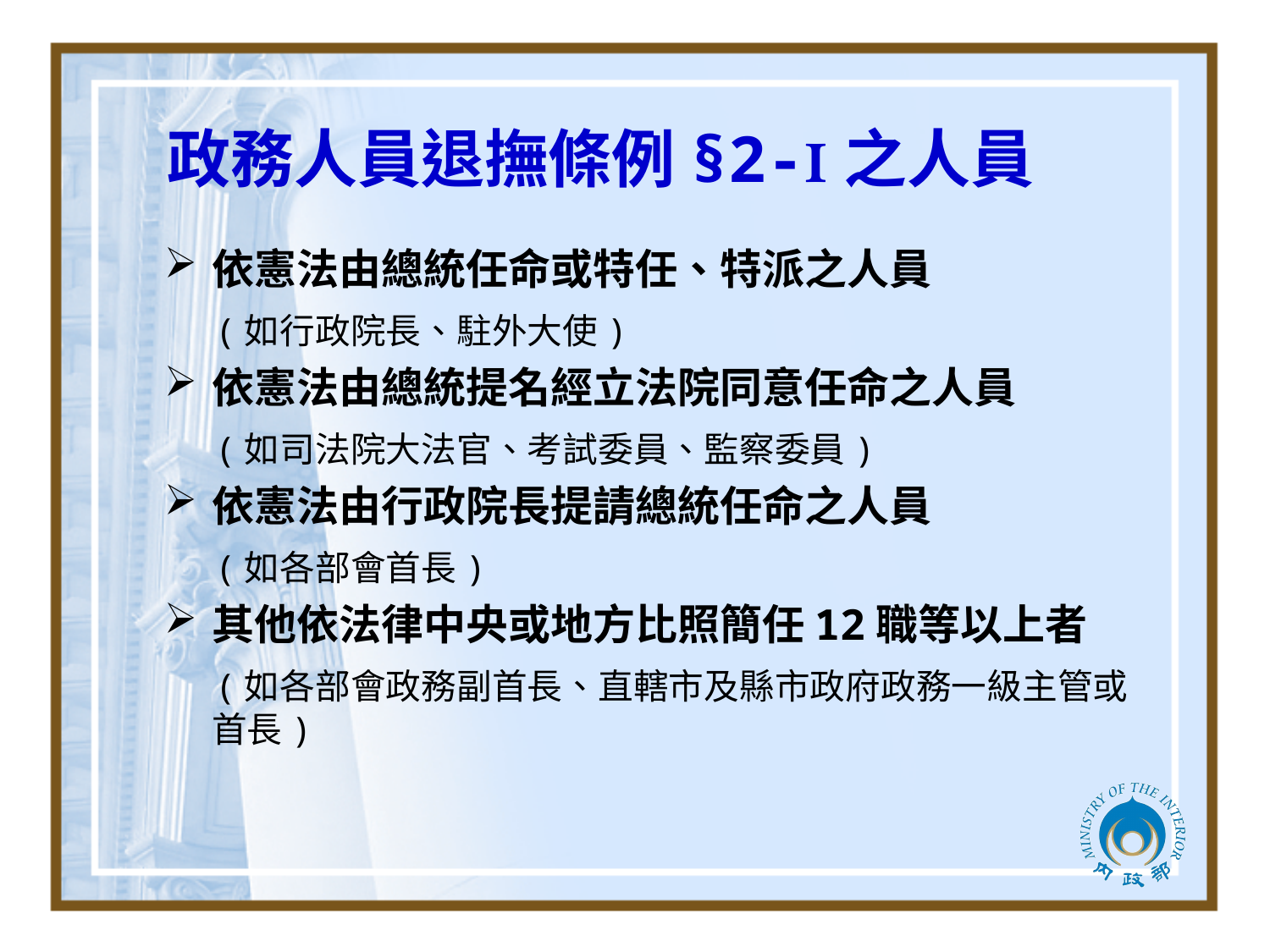

政務人員退撫條例§2-Ⅰ之人員
依憲法由總統任命或特任、特派之人員
  (如行政院長、駐外大使)
依憲法由總統提名經立法院同意任命之人員
  (如司法院大法官、考試委員、監察委員)
依憲法由行政院長提請總統任命之人員
  (如各部會首長)
其他依法律中央或地方比照簡任12職等以上者
  (如各部會政務副首長、直轄市及縣市政府政務一級主管或首長)